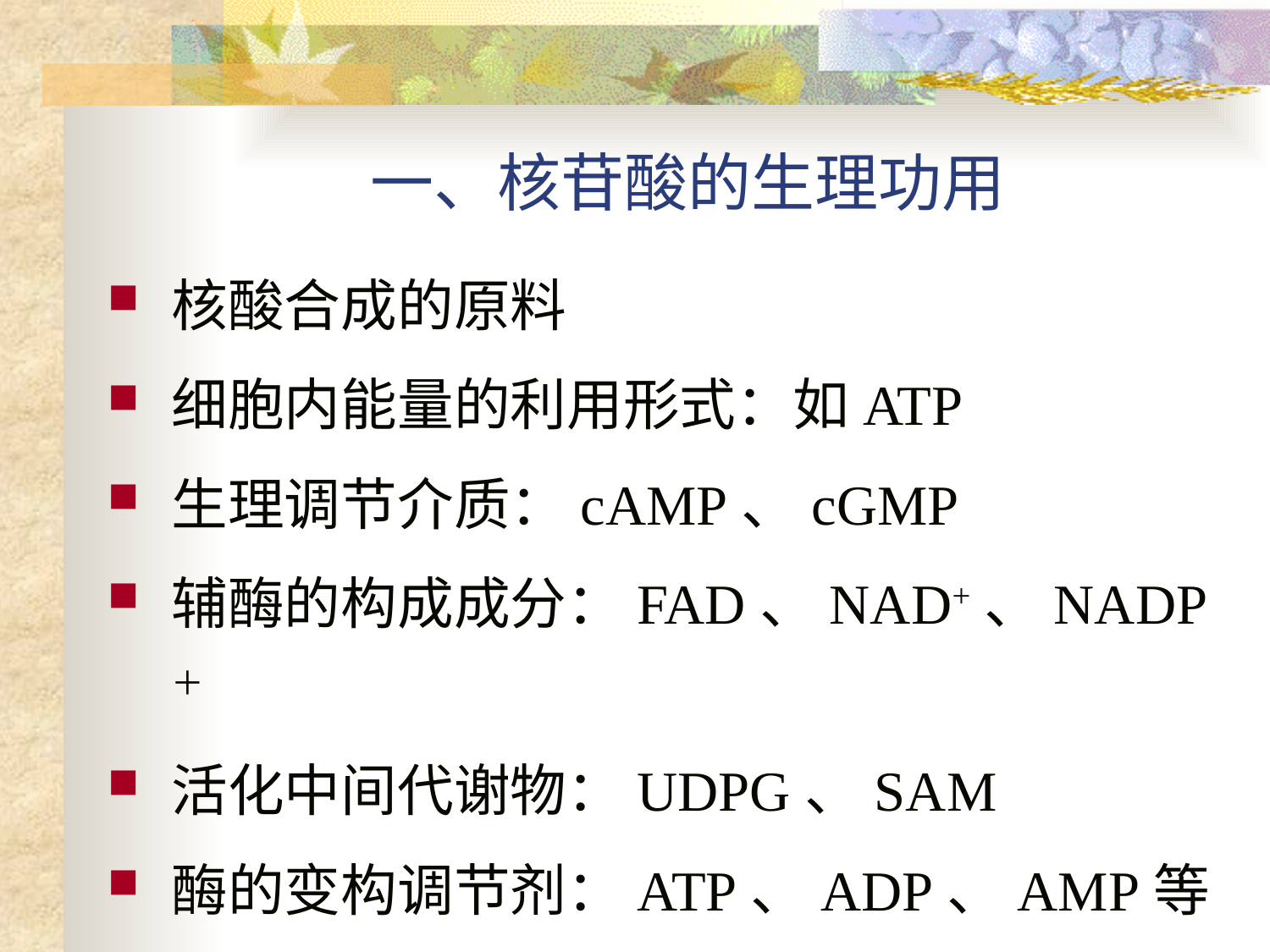

# 一、核苷酸的生理功用
核酸合成的原料
细胞内能量的利用形式：如ATP
生理调节介质：cAMP、cGMP
辅酶的构成成分：FAD、NAD+、NADP＋
活化中间代谢物：UDPG、SAM
酶的变构调节剂：ATP、ADP、AMP等